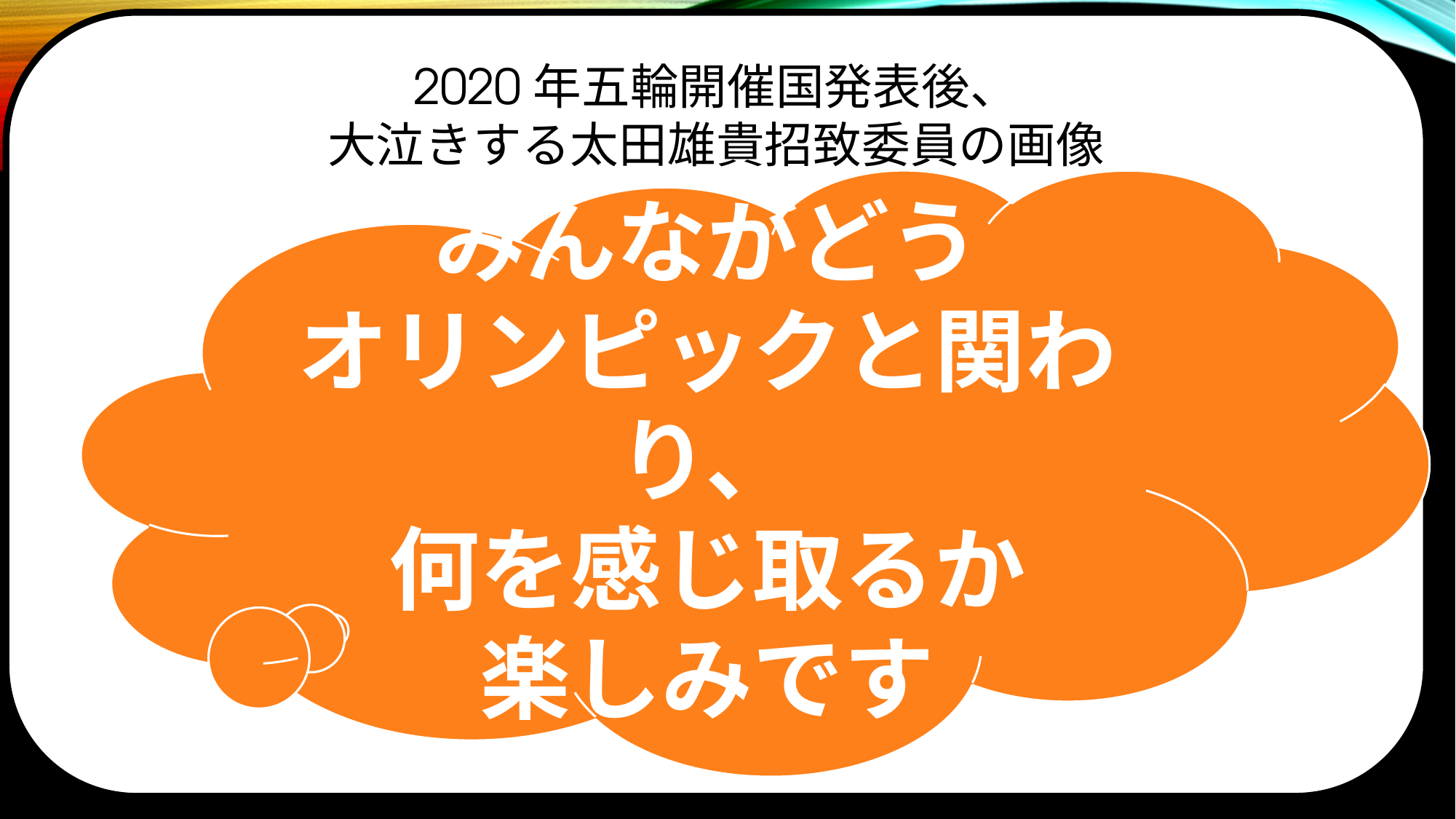

2020年五輪開催国発表後、
大泣きする太田雄貴招致委員の画像
#
みんながどう
オリンピックと関わり、
何を感じ取るか
楽しみです